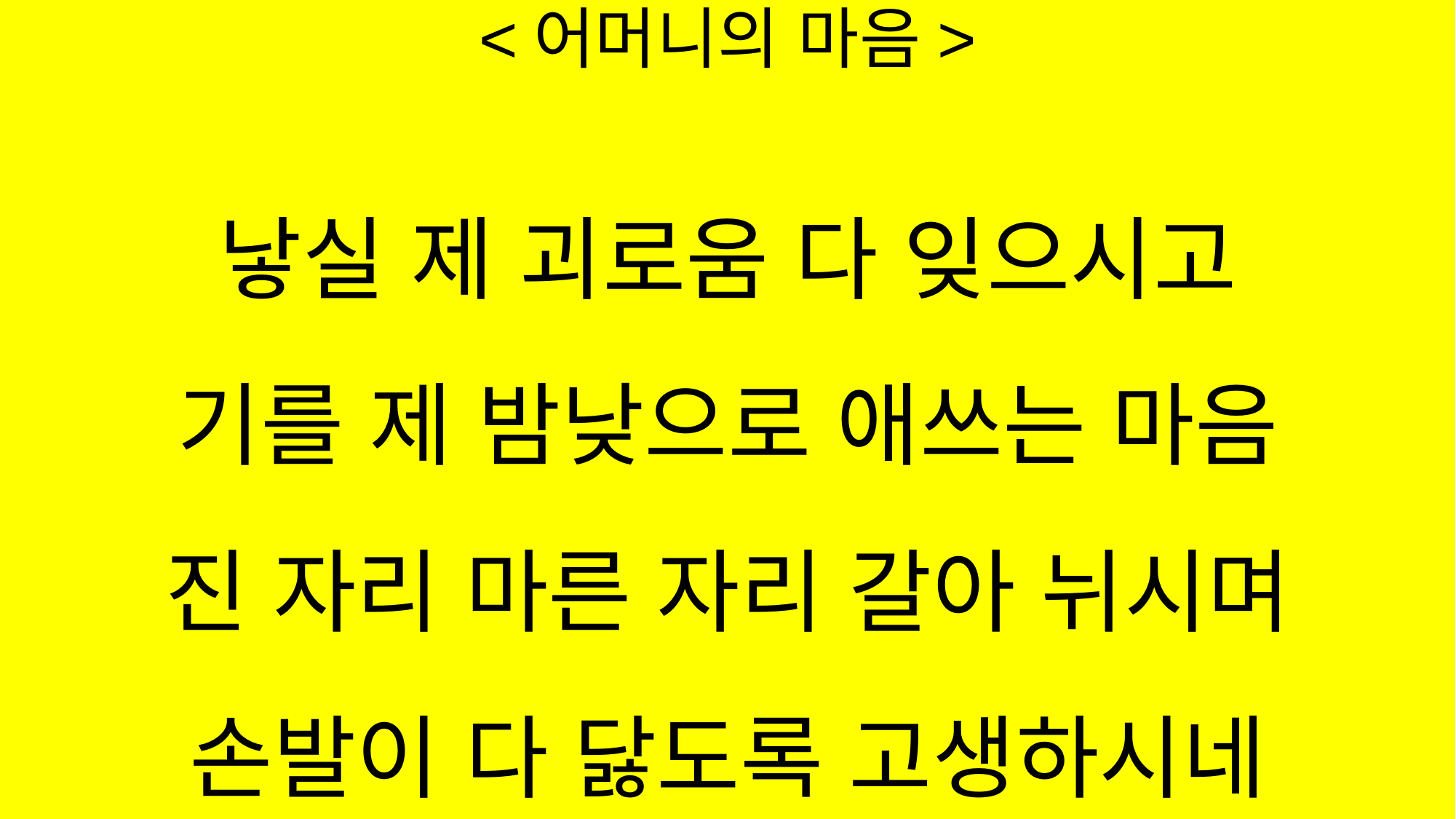

# <어머니의 마음>
낳실 제 괴로움 다 잊으시고
기를 제 밤낮으로 애쓰는 마음
진 자리 마른 자리 갈아 뉘시며
손발이 다 닳도록 고생하시네